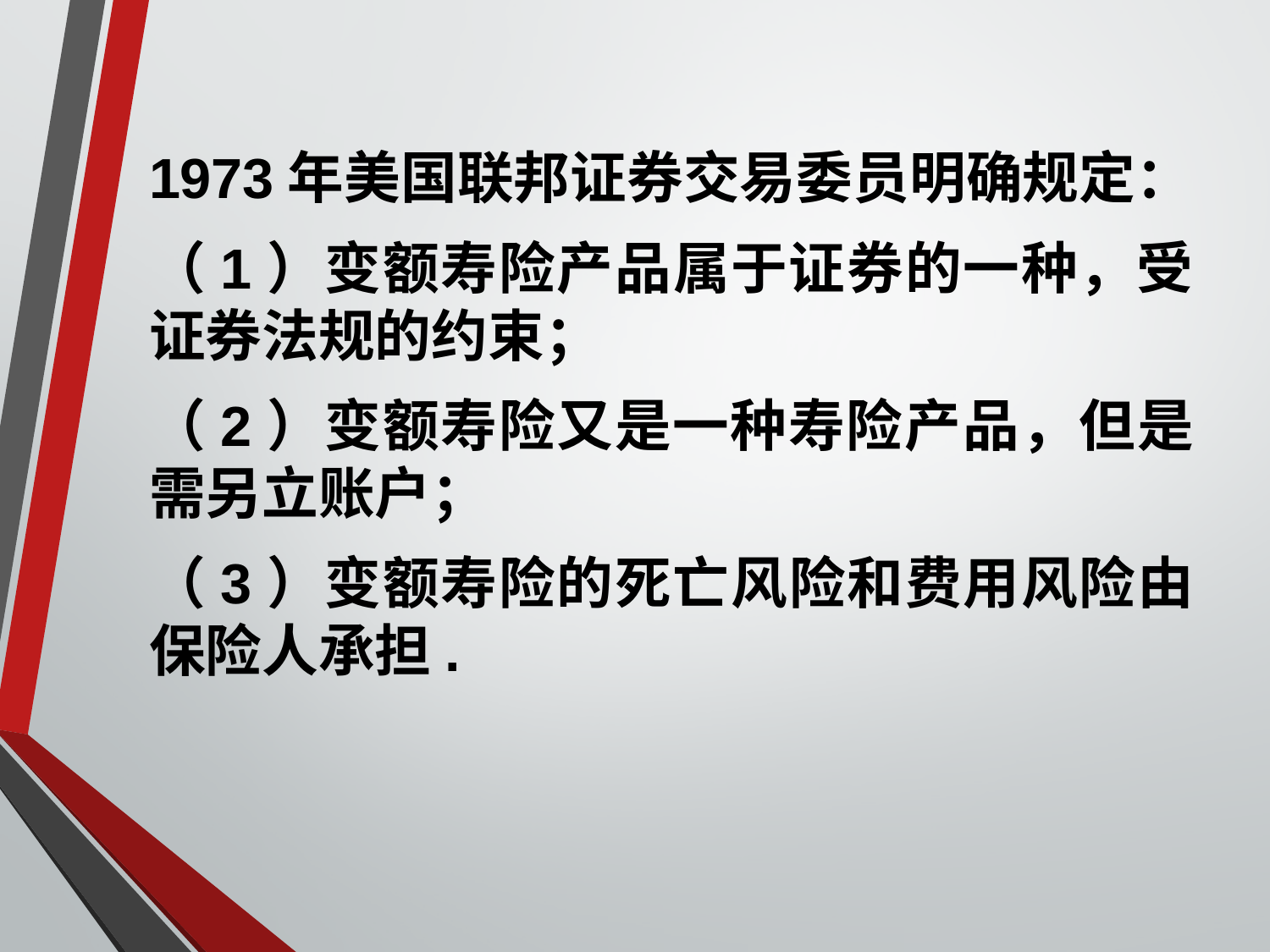

1973年美国联邦证券交易委员明确规定：
（1）变额寿险产品属于证券的一种，受证券法规的约束；
（2）变额寿险又是一种寿险产品，但是需另立账户；
（3）变额寿险的死亡风险和费用风险由保险人承担.